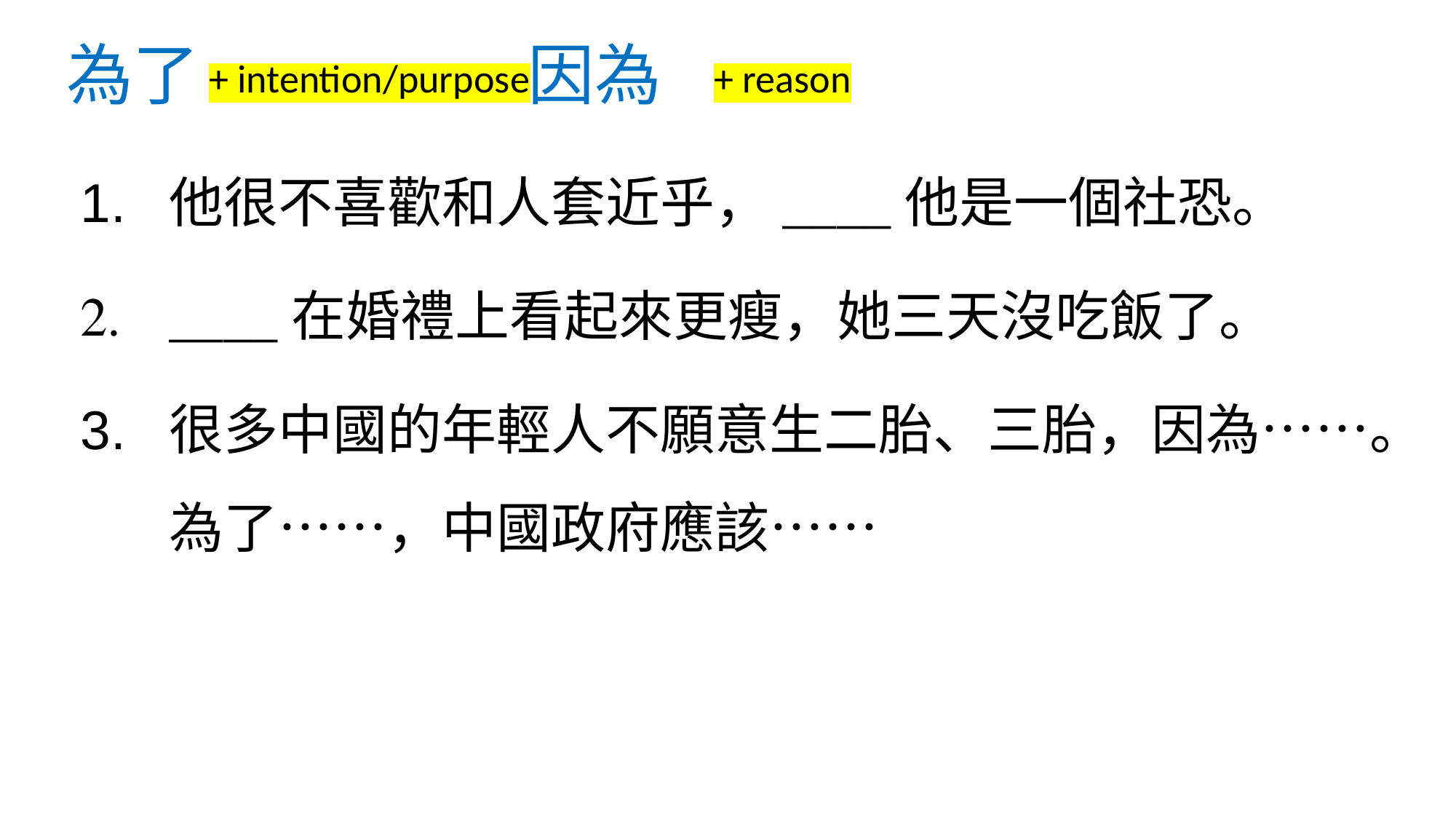

# 為了                      因為
+ intention/purpose
+ reason
他很不喜歡和人套近乎，____他是一個社恐。
____在婚禮上看起來更瘦，她三天沒吃飯了。
很多中國的年輕人不願意生二胎、三胎，因為……。為了……，中國政府應該……